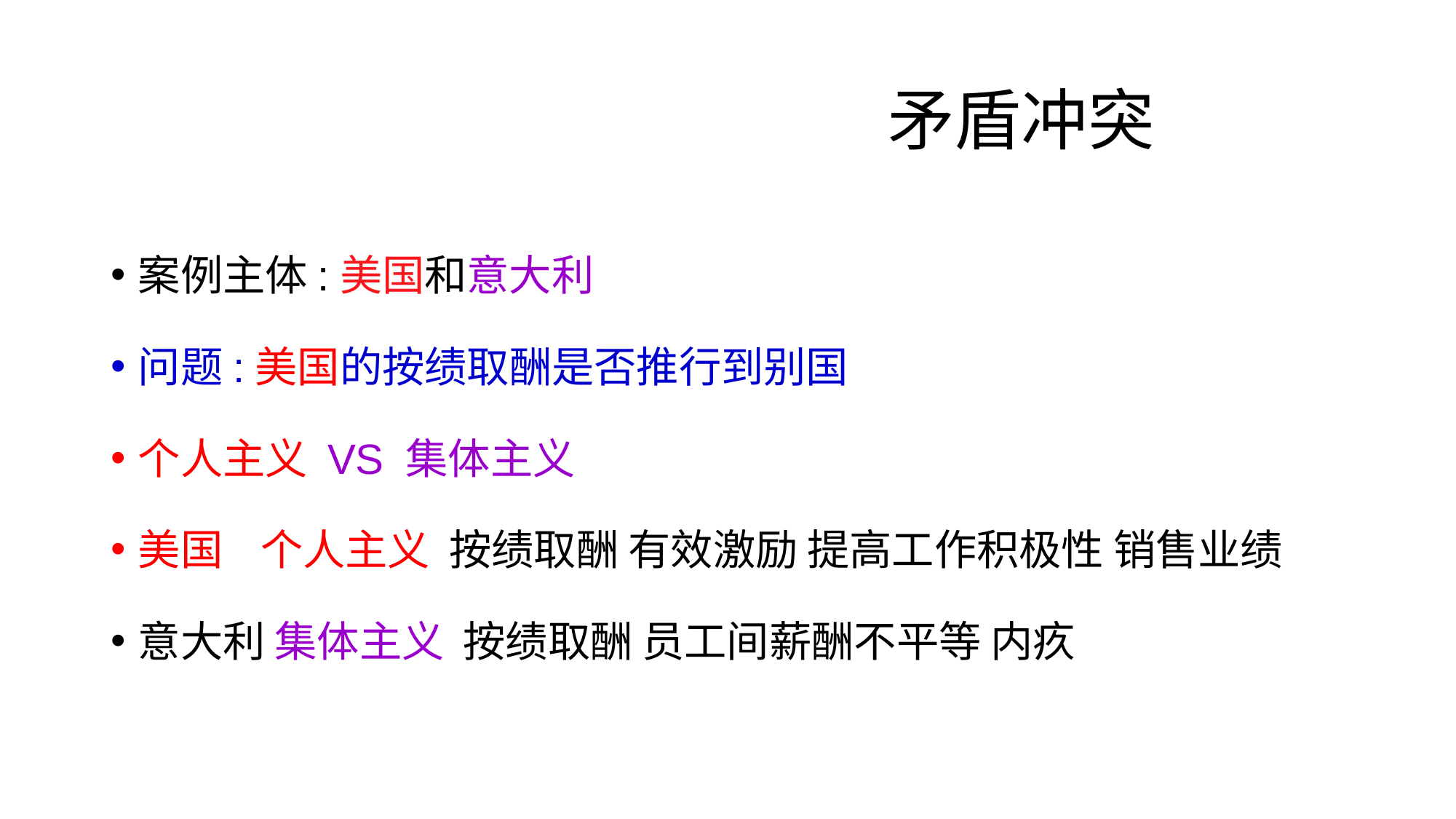

# 矛盾冲突
案例主体:美国和意大利
问题:美国的按绩取酬是否推行到别国
个人主义 VS 集体主义
美国    个人主义  按绩取酬 有效激励 提高工作积极性 销售业绩
意大利 集体主义  按绩取酬 员工间薪酬不平等 内疚